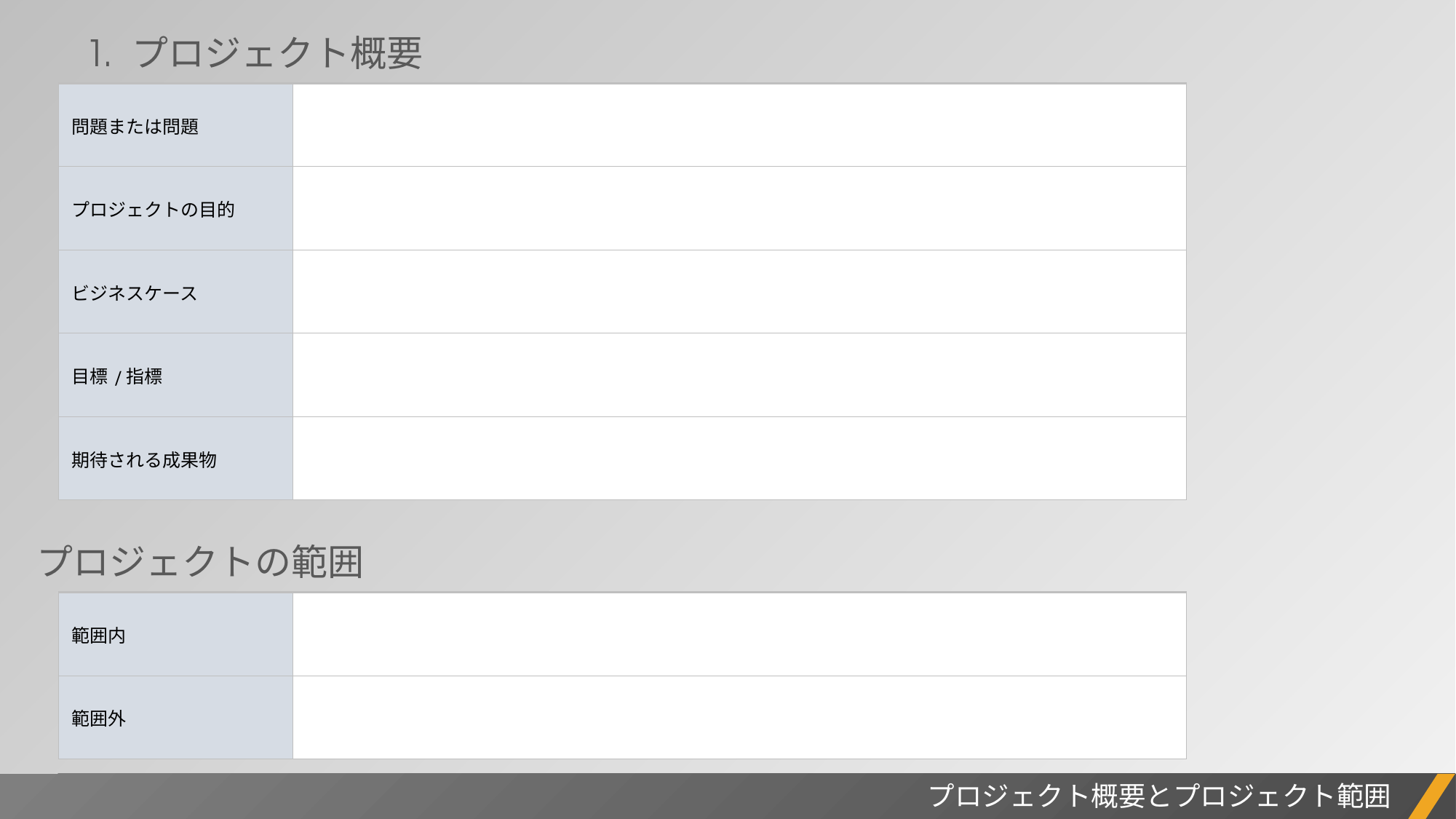

1. プロジェクト概要
| 問題または問題 |  |
| --- | --- |
| プロジェクトの目的 |  |
| ビジネスケース |  |
| 目標/指標 |  |
| 期待される成果物 |  |
プロジェクトの範囲
| 範囲内 |  |
| --- | --- |
| 範囲外 |  |
プロジェクトレポート
プロジェクト概要とプロジェクト範囲